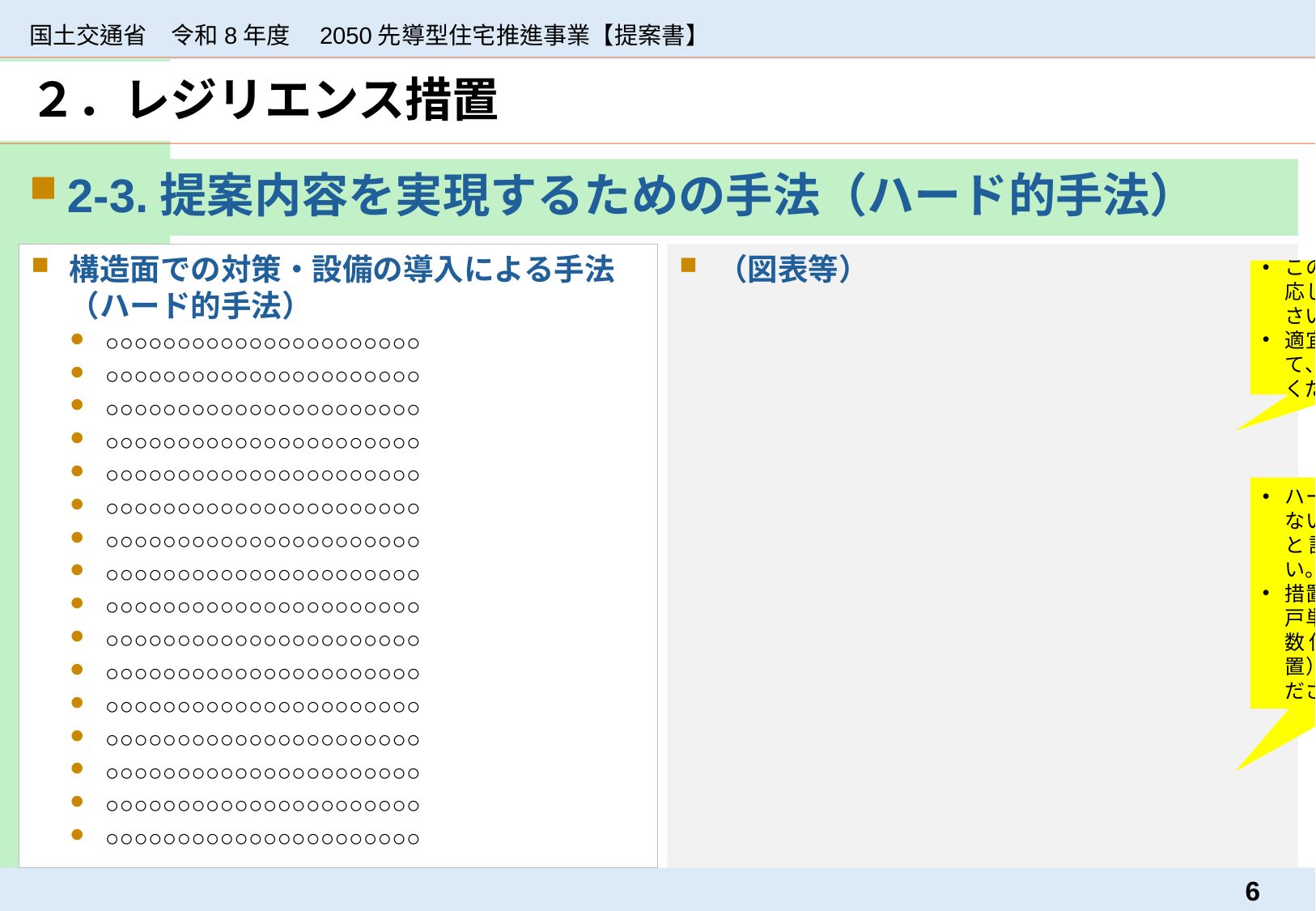

国土交通省　令和8年度　2050先導型住宅推進事業【提案書】
# ２．レジリエンス措置
2-3.提案内容を実現するための手法（ハード的手法）
構造面での対策・設備の導入による手法（ハード的手法）
○○○○○○○○○○○○○○○○○○○○○○
○○○○○○○○○○○○○○○○○○○○○○
○○○○○○○○○○○○○○○○○○○○○○
○○○○○○○○○○○○○○○○○○○○○○
○○○○○○○○○○○○○○○○○○○○○○
○○○○○○○○○○○○○○○○○○○○○○
○○○○○○○○○○○○○○○○○○○○○○
○○○○○○○○○○○○○○○○○○○○○○
○○○○○○○○○○○○○○○○○○○○○○
○○○○○○○○○○○○○○○○○○○○○○
○○○○○○○○○○○○○○○○○○○○○○
○○○○○○○○○○○○○○○○○○○○○○
○○○○○○○○○○○○○○○○○○○○○○
○○○○○○○○○○○○○○○○○○○○○○
○○○○○○○○○○○○○○○○○○○○○○
○○○○○○○○○○○○○○○○○○○○○○

（図表等）
このページは必要に応じて増やしてください。
適宜図表等を挿入して、詳細に説明してください。
ハード的手法を用いない場合は「なし」と記載してください。
措置の適用範囲（一戸単位での措置、複数住戸単位での措置）を明確にしてください。
6